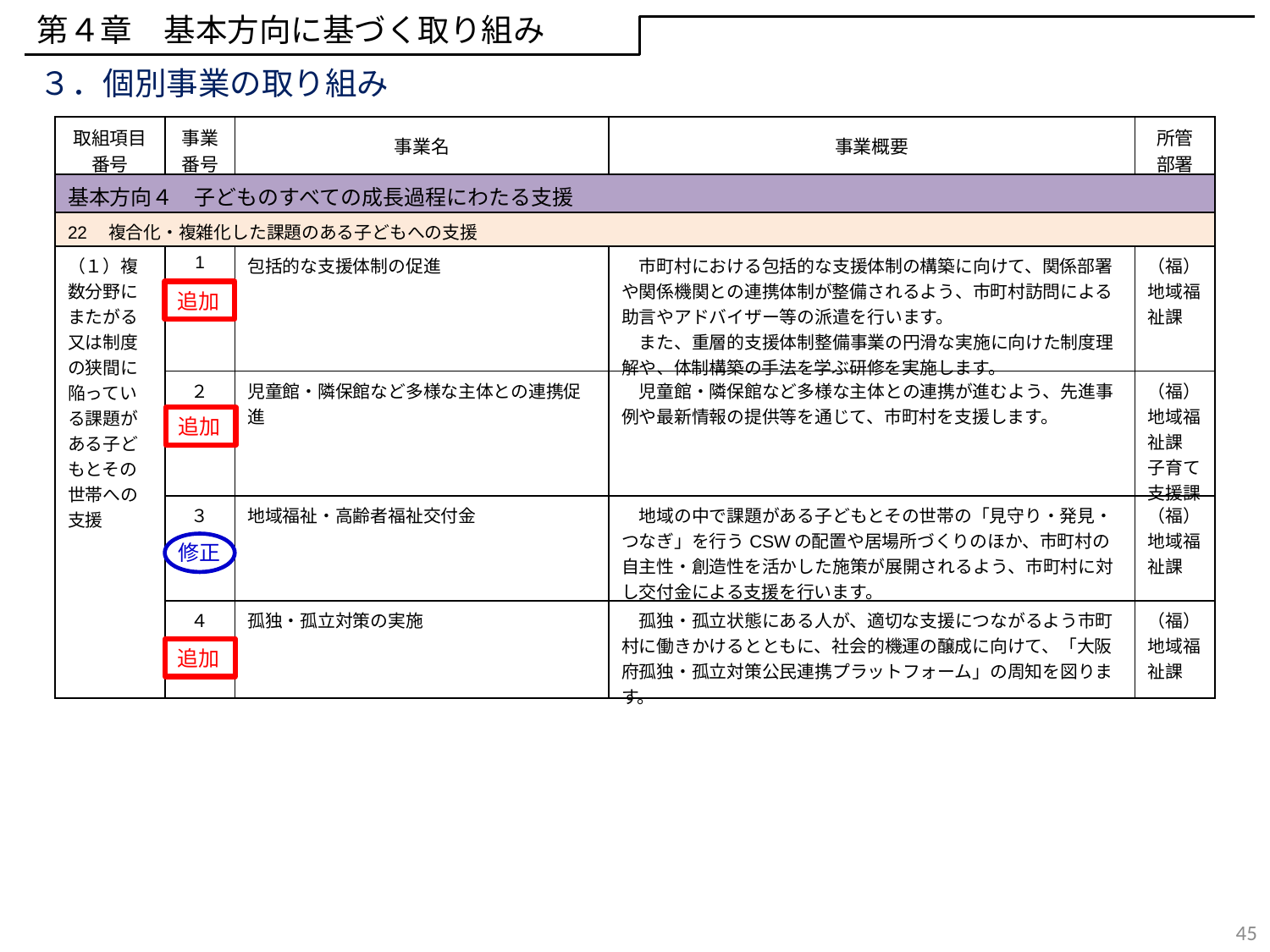

第４章　基本方向に基づく取り組み
３．個別事業の取り組み
| 取組項目 番号 | 事業 番号 | 事業名 | 事業概要 | 所管 部署 |
| --- | --- | --- | --- | --- |
| 基本方向４　子どものすべての成長過程にわたる支援 |  |  |  |  |
| 22　複合化・複雑化した課題のある子どもへの支援 | ２ |  |  |  |
| （１）複数分野にまたがる又は制度の狭間に陥っている課題がある子どもとその世帯への支援 | 1 | 包括的な支援体制の促進 | 市町村における包括的な支援体制の構築に向けて、関係部署や関係機関との連携体制が整備されるよう、市町村訪問による助言やアドバイザー等の派遣を行います。 　また、重層的支援体制整備事業の円滑な実施に向けた制度理解や、体制構築の手法を学ぶ研修を実施します。 | （福）地域福祉課 |
|  | ２ | 児童館・隣保館など多様な主体との連携促進 | 児童館・隣保館など多様な主体との連携が進むよう、先進事例や最新情報の提供等を通じて、市町村を支援します。 | （福）地域福祉課 子育て支援課 |
|  | ３ | 地域福祉・高齢者福祉交付金 | 地域の中で課題がある子どもとその世帯の「見守り・発見・つなぎ」を行うCSWの配置や居場所づくりのほか、市町村の自主性・創造性を活かした施策が展開されるよう、市町村に対し交付金による支援を行います。 | （福）地域福祉課 |
|  | ４ | 孤独・孤立対策の実施 | 孤独・孤立状態にある人が、適切な支援につながるよう市町村に働きかけるとともに、社会的機運の醸成に向けて、「大阪府孤独・孤立対策公民連携プラットフォーム」の周知を図ります。 | （福）地域福祉課 |
追加
追加

修正
追加
45